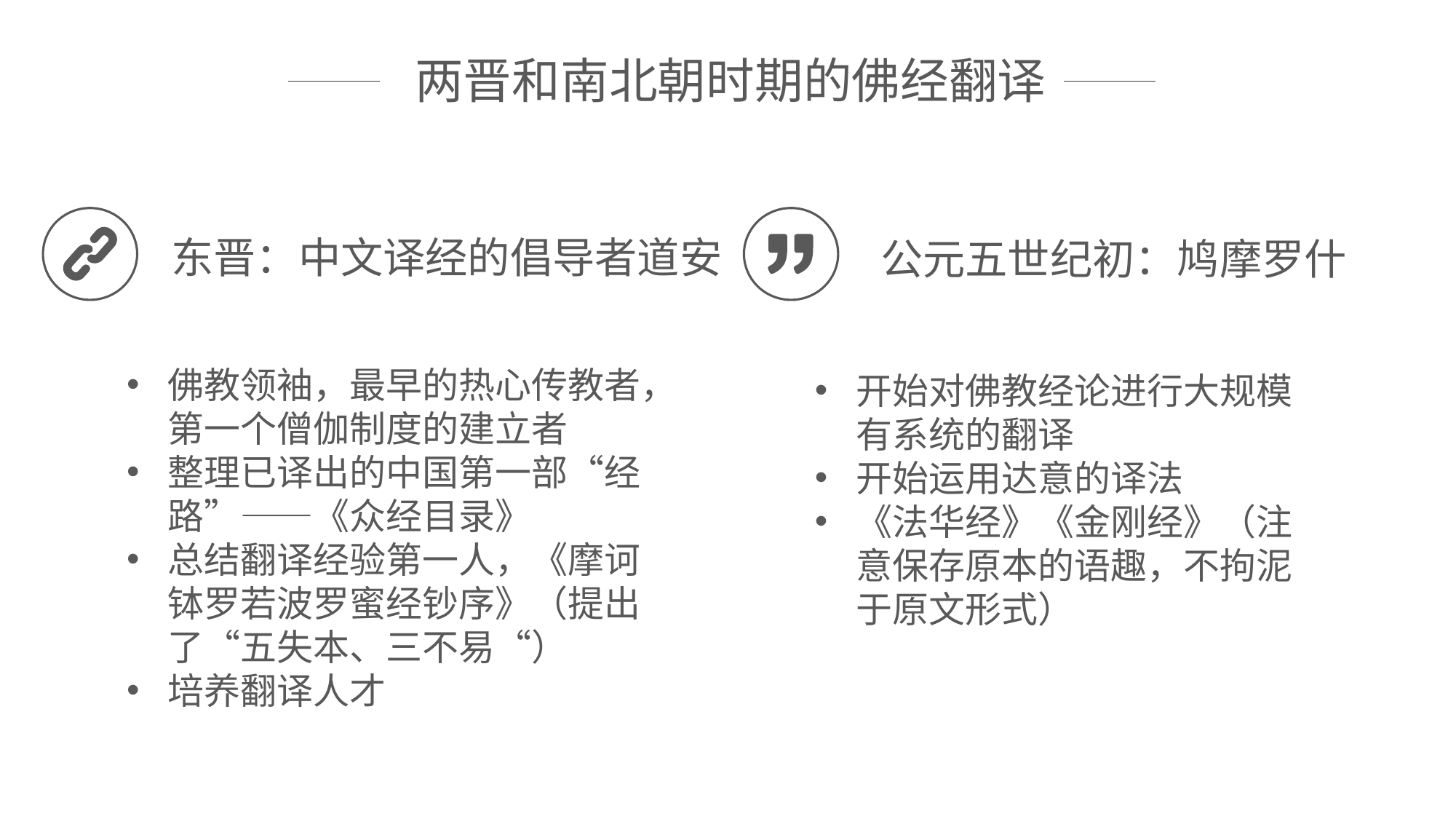

两晋和南北朝时期的佛经翻译

东晋：中文译经的倡导者道安

公元五世纪初：鸠摩罗什

佛教领袖，最早的热心传教者，第一个僧伽制度的建立者
整理已译出的中国第一部“经路”——《众经目录》
总结翻译经验第一人，《摩诃钵罗若波罗蜜经钞序》（提出了“五失本、三不易“）
培养翻译人才
开始对佛教经论进行大规模有系统的翻译
开始运用达意的译法
《法华经》《金刚经》（注意保存原本的语趣，不拘泥于原文形式）